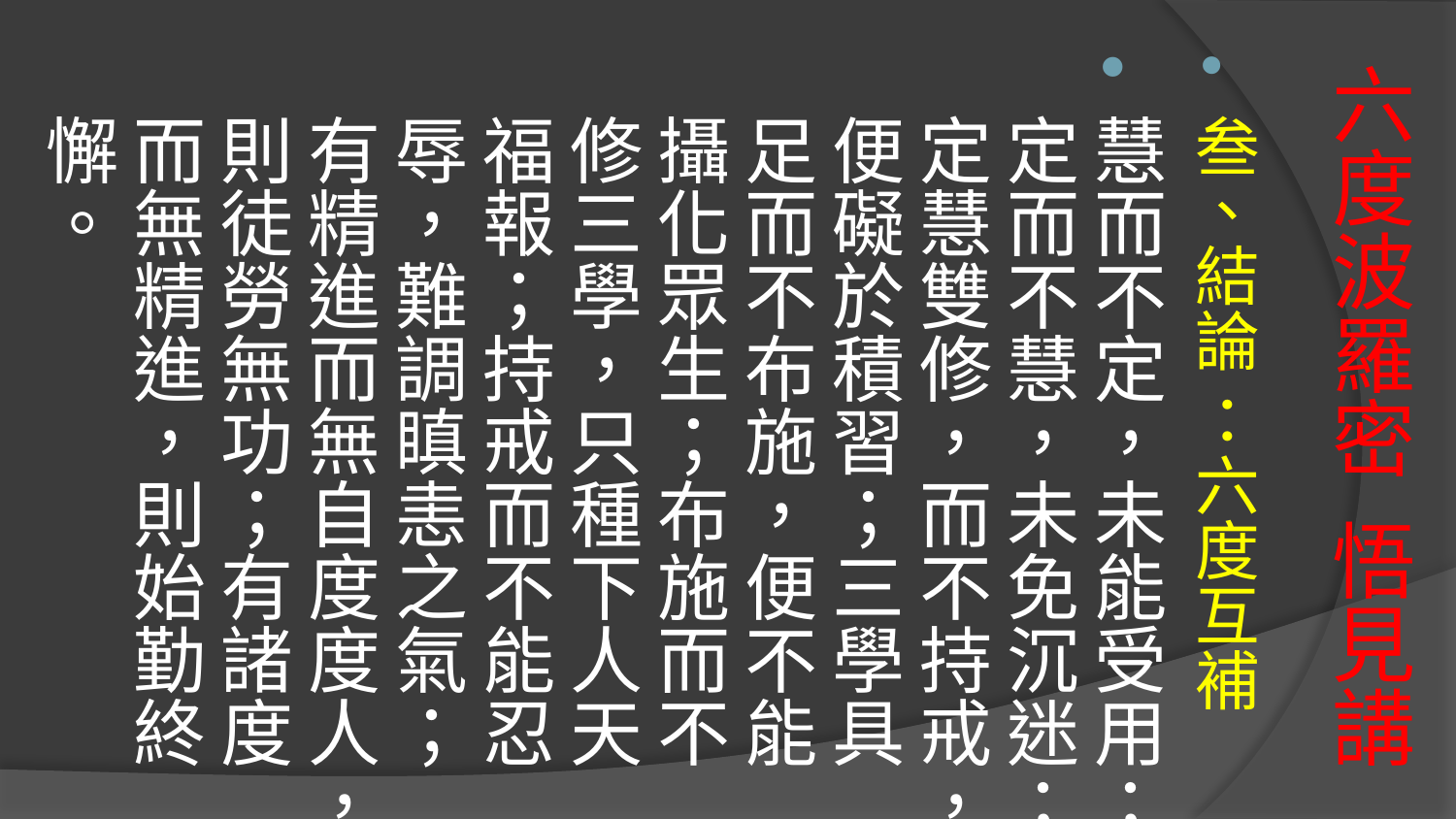

叁、結論 ：六度互補
慧而不定，未能受用；定而不慧，未免沉迷；定慧雙修，而不持戒，便礙於積習；三學具足而不布施，便不能攝化眾生；布施而不修三學，只種下人天福報；持戒而不能忍辱，難調瞋恚之氣；有精進而無自度度人，則徒勞無功；有諸度而無精進，則始勤終懈。
# 六度波羅密  悟見講